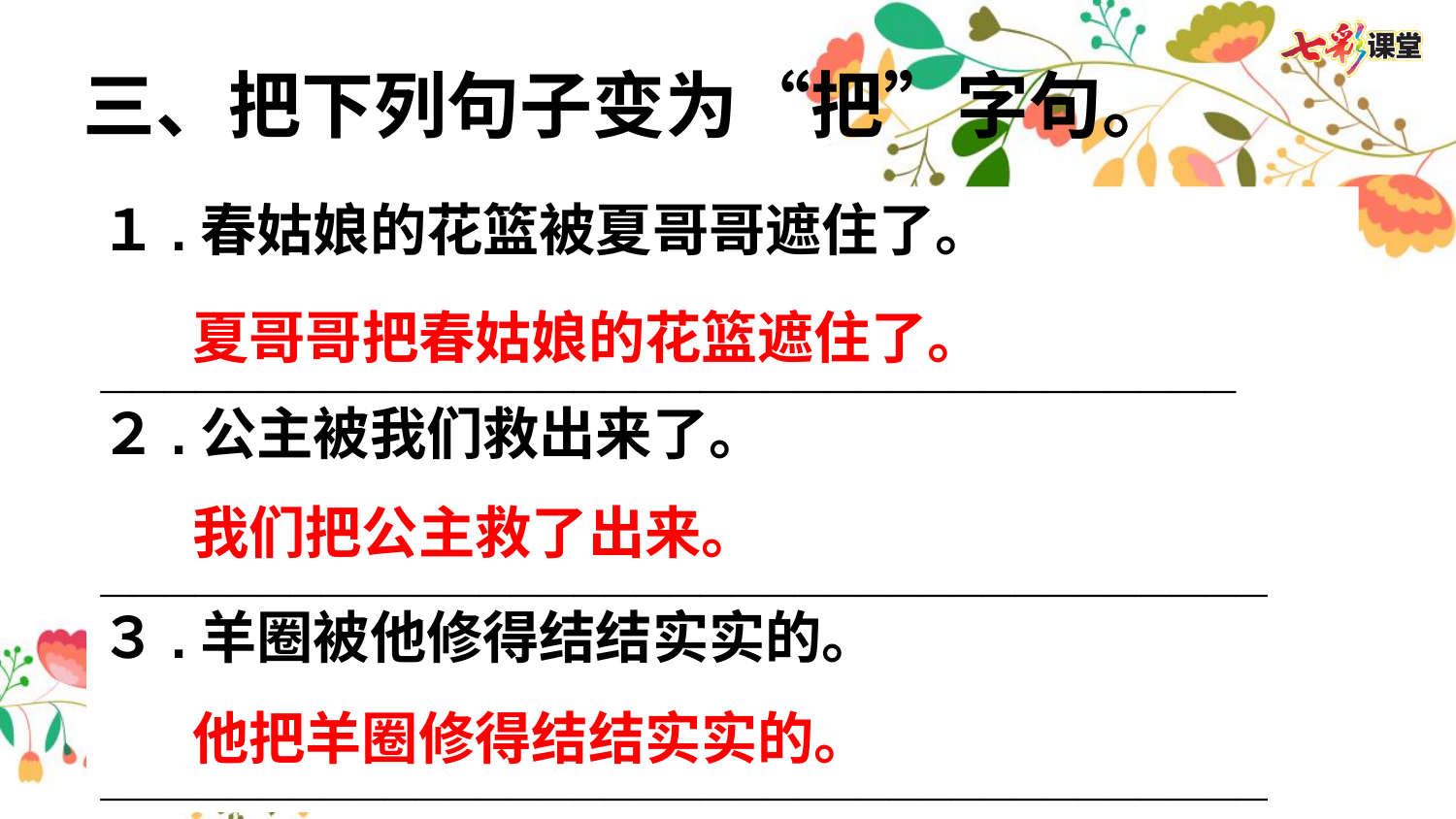

三、把下列句子变为“把”字句。
１.春姑娘的花篮被夏哥哥遮住了。

____________________________________
２.公主被我们救出来了。

_____________________________________
３.羊圈被他修得结结实实的。

_____________________________________
夏哥哥把春姑娘的花篮遮住了。
我们把公主救了出来。
他把羊圈修得结结实实的。